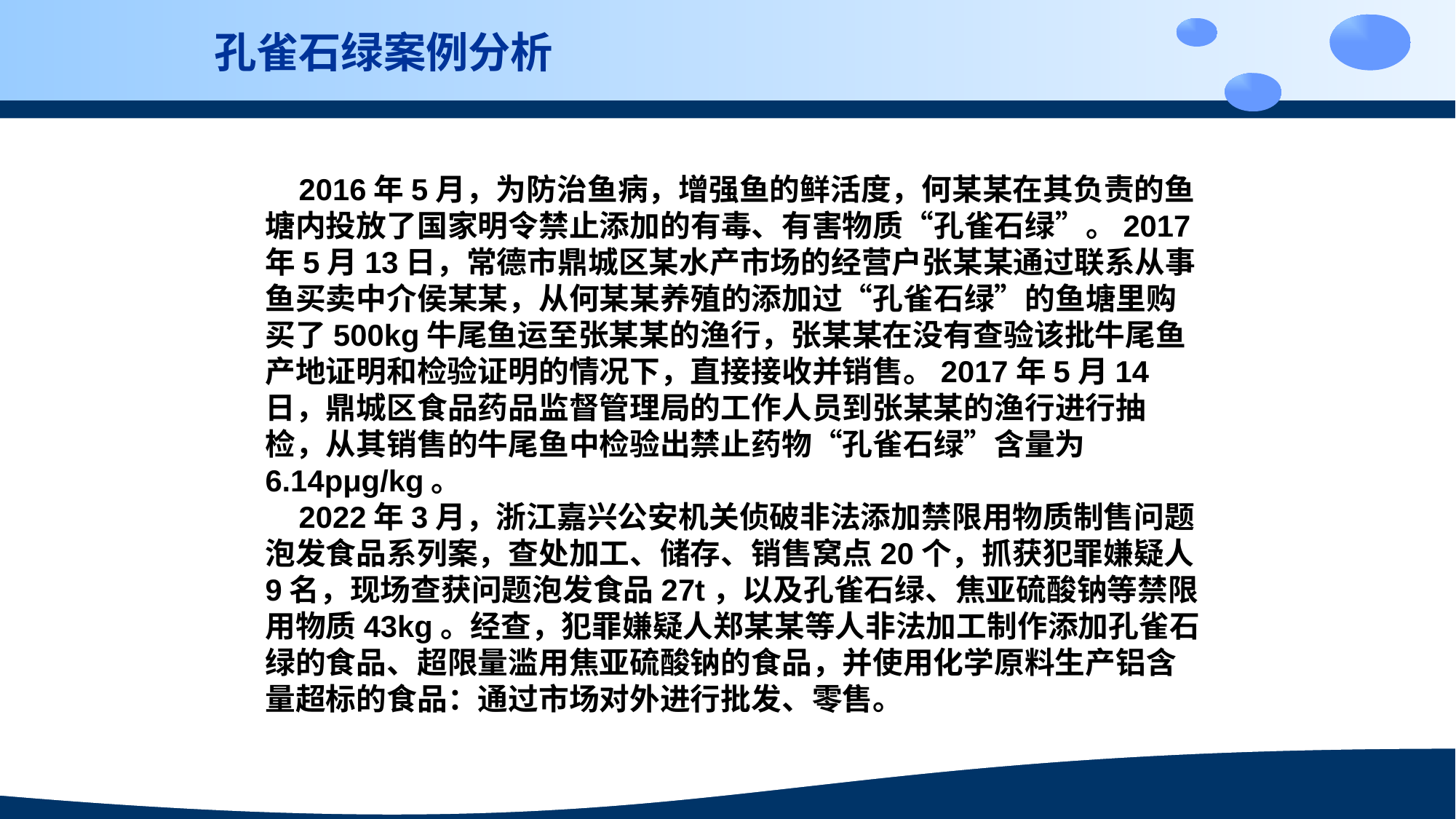

孔雀石绿案例分析
    2016年5月，为防治鱼病，增强鱼的鲜活度，何某某在其负责的鱼塘内投放了国家明令禁止添加的有毒、有害物质“孔雀石绿”。2017年5月13日，常德市鼎城区某水产市场的经营户张某某通过联系从事鱼买卖中介侯某某，从何某某养殖的添加过“孔雀石绿”的鱼塘里购买了500kg牛尾鱼运至张某某的渔行，张某某在没有查验该批牛尾鱼产地证明和检验证明的情况下，直接接收并销售。2017年5月14日，鼎城区食品药品监督管理局的工作人员到张某某的渔行进行抽检，从其销售的牛尾鱼中检验出禁止药物“孔雀石绿”含量为6.14pμg/kg。
    2022年3月，浙江嘉兴公安机关侦破非法添加禁限用物质制售问题泡发食品系列案，查处加工、储存、销售窝点20个，抓获犯罪嫌疑人9名，现场查获问题泡发食品27t，以及孔雀石绿、焦亚硫酸钠等禁限用物质43kg。经查，犯罪嫌疑人郑某某等人非法加工制作添加孔雀石绿的食品、超限量滥用焦亚硫酸钠的食品，并使用化学原料生产铝含量超标的食品：通过市场对外进行批发、零售。